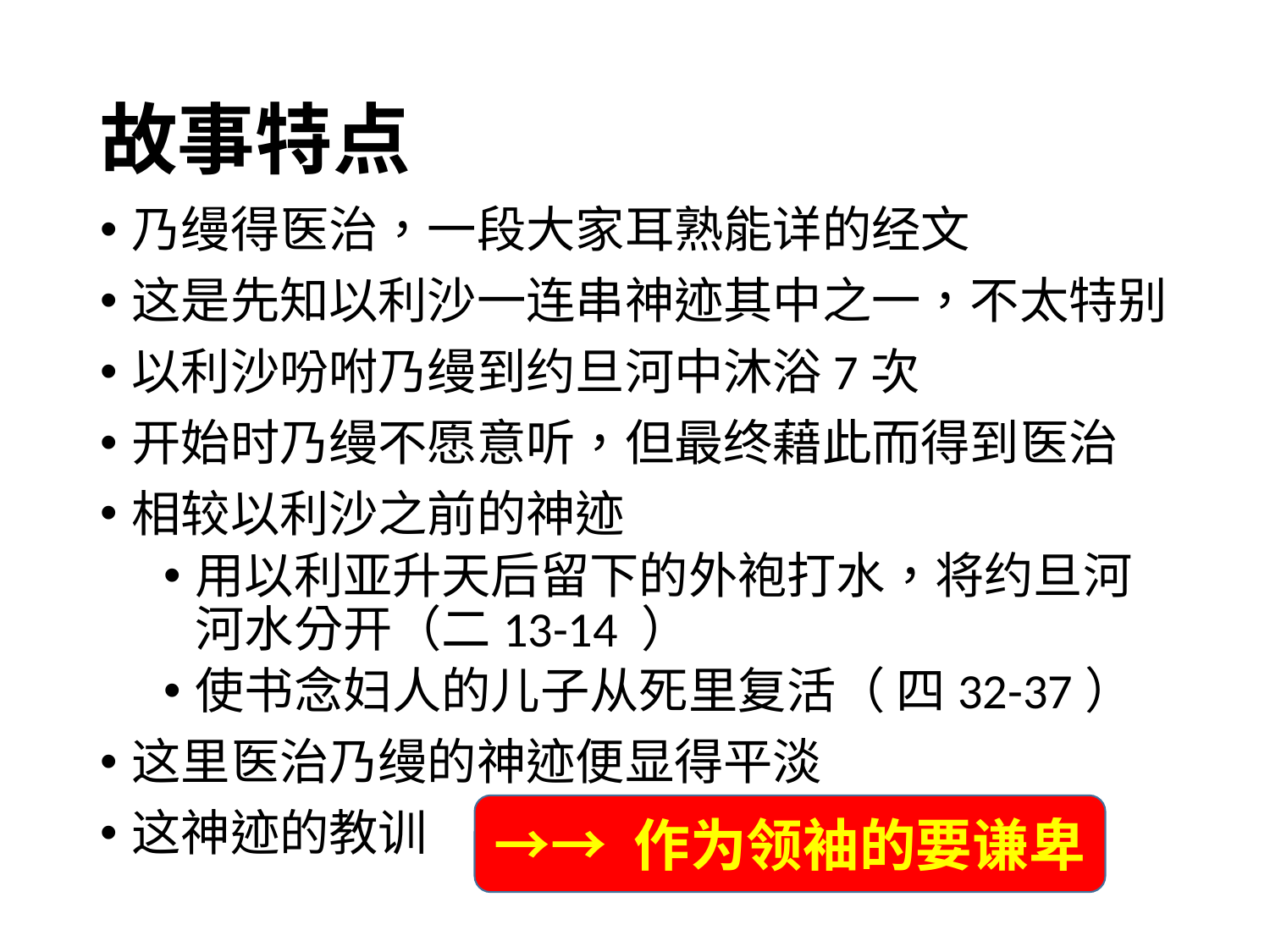

# 故事特点
乃缦得医治，一段大家耳熟能详的经文
这是先知以利沙一连串神迹其中之一，不太特别
以利沙吩咐乃缦到约旦河中沐浴7次
开始时乃缦不愿意听，但最终藉此而得到医治
相较以利沙之前的神迹
用以利亚升天后留下的外袍打水，将约旦河河水分开（二13-14 ）
使书念妇人的儿子从死里复活（ 四32-37）
这里医治乃缦的神迹便显得平淡
这神迹的教训
→→ 作为领袖的要谦卑